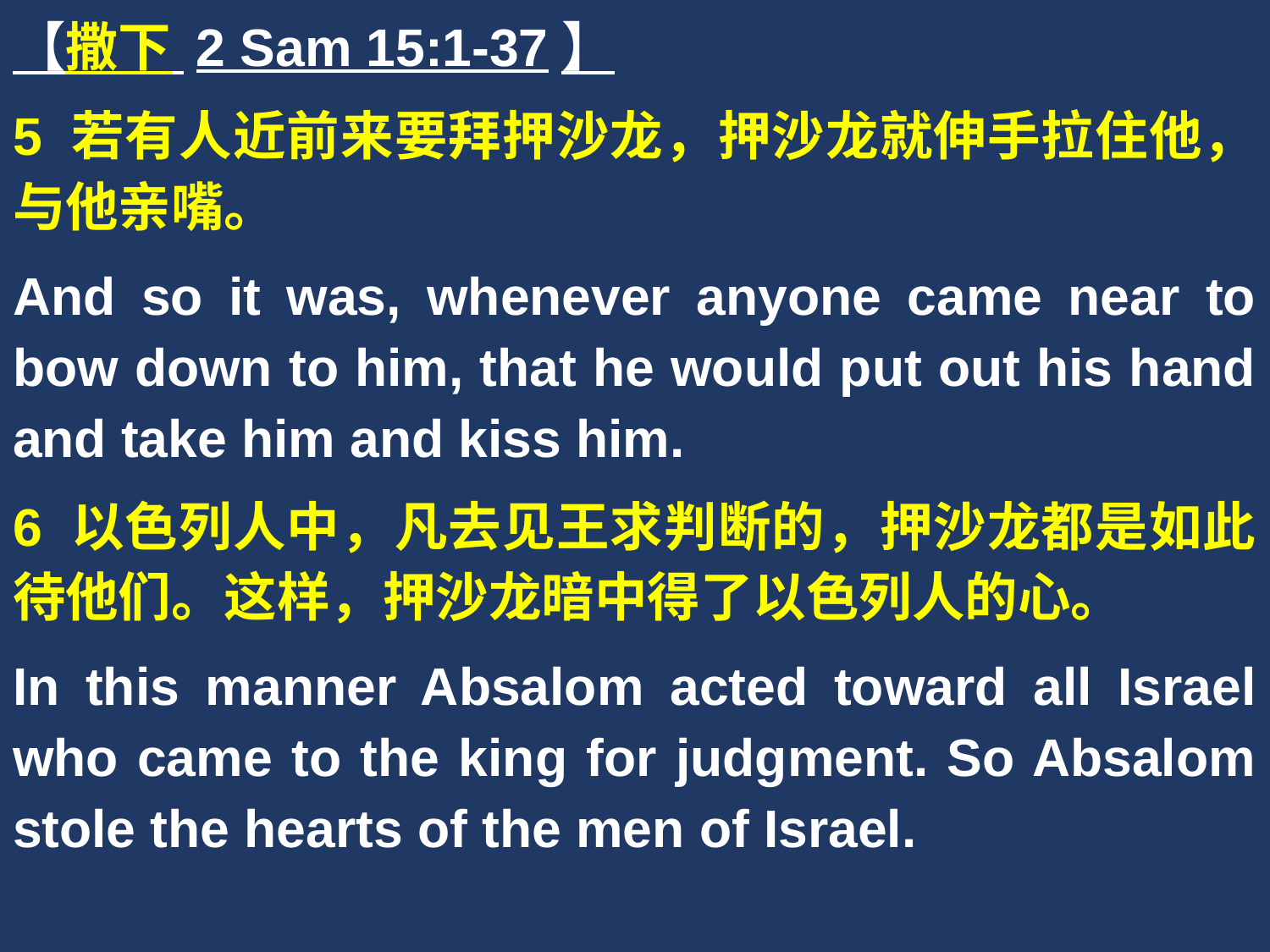

【撒下 2 Sam 15:1-37】
5 若有人近前来要拜押沙龙，押沙龙就伸手拉住他，与他亲嘴。
And so it was, whenever anyone came near to bow down to him, that he would put out his hand and take him and kiss him.
6 以色列人中，凡去见王求判断的，押沙龙都是如此待他们。这样，押沙龙暗中得了以色列人的心。
In this manner Absalom acted toward all Israel who came to the king for judgment. So Absalom stole the hearts of the men of Israel.